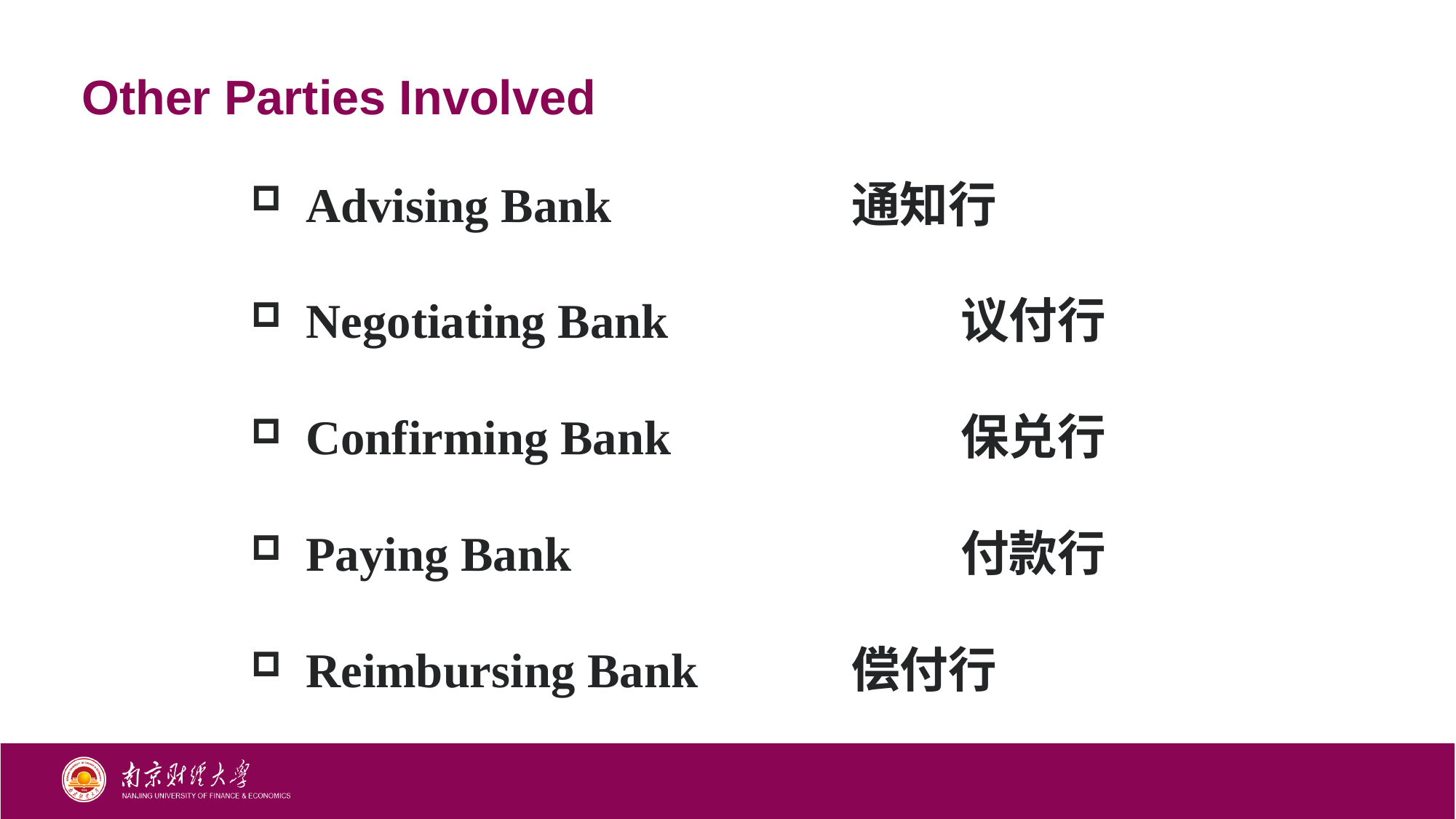

# Other Parties Involved
Advising Bank			通知行
Negotiating Bank			议付行
Confirming Bank			保兑行
Paying Bank				付款行
Reimbursing Bank		偿付行